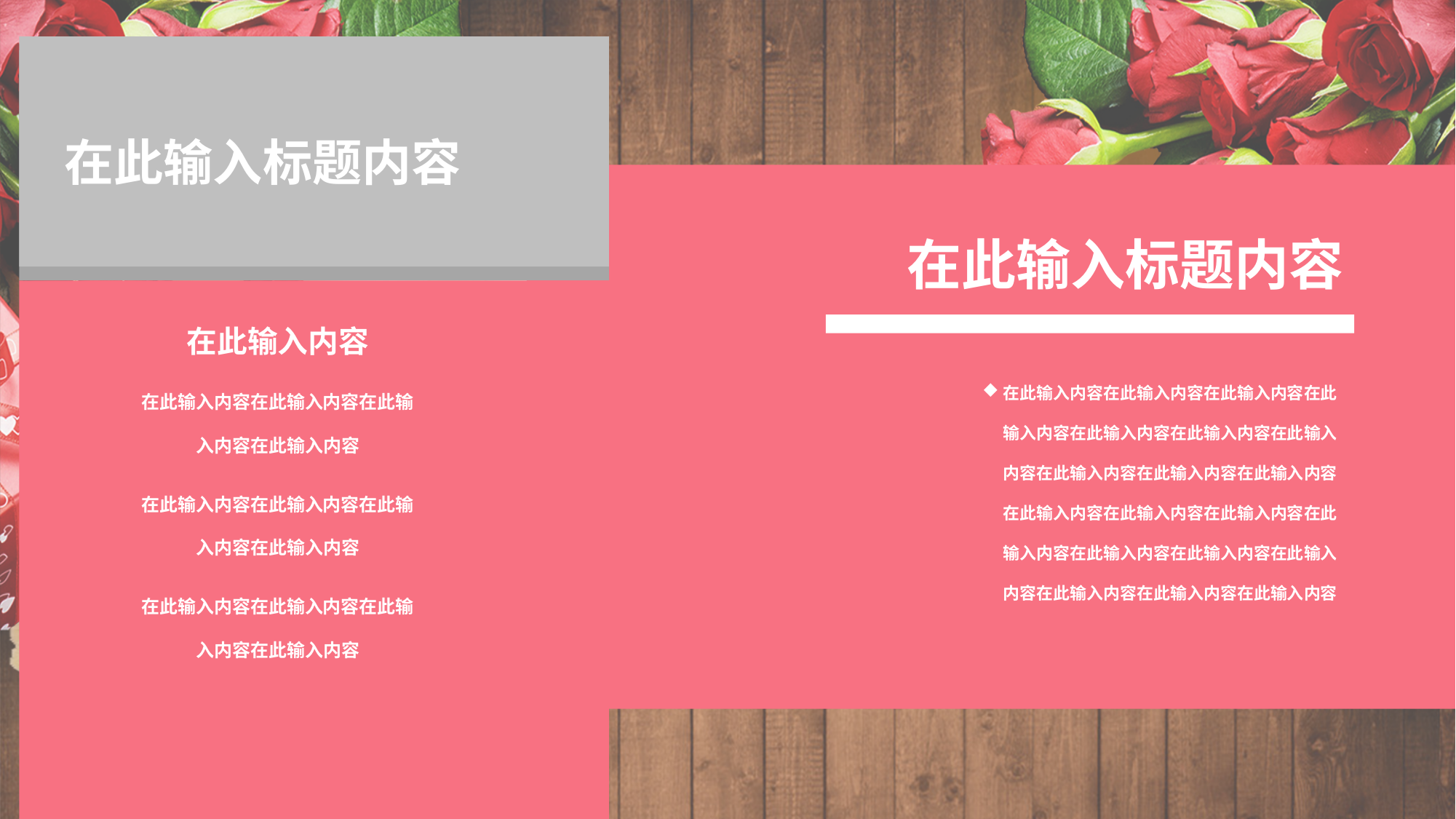

在此输入标题内容

在此输入标题内容

在此输入内容在此输入内容在此输入内容在此输入内容在此输入内容在此输入内容在此输入内容在此输入内容在此输入内容在此输入内容在此输入内容在此输入内容在此输入内容在此输入内容在此输入内容在此输入内容在此输入内容在此输入内容在此输入内容在此输入内容

在此输入内容
在此输入内容在此输入内容在此输入内容在此输入内容
在此输入内容在此输入内容在此输入内容在此输入内容
在此输入内容在此输入内容在此输入内容在此输入内容